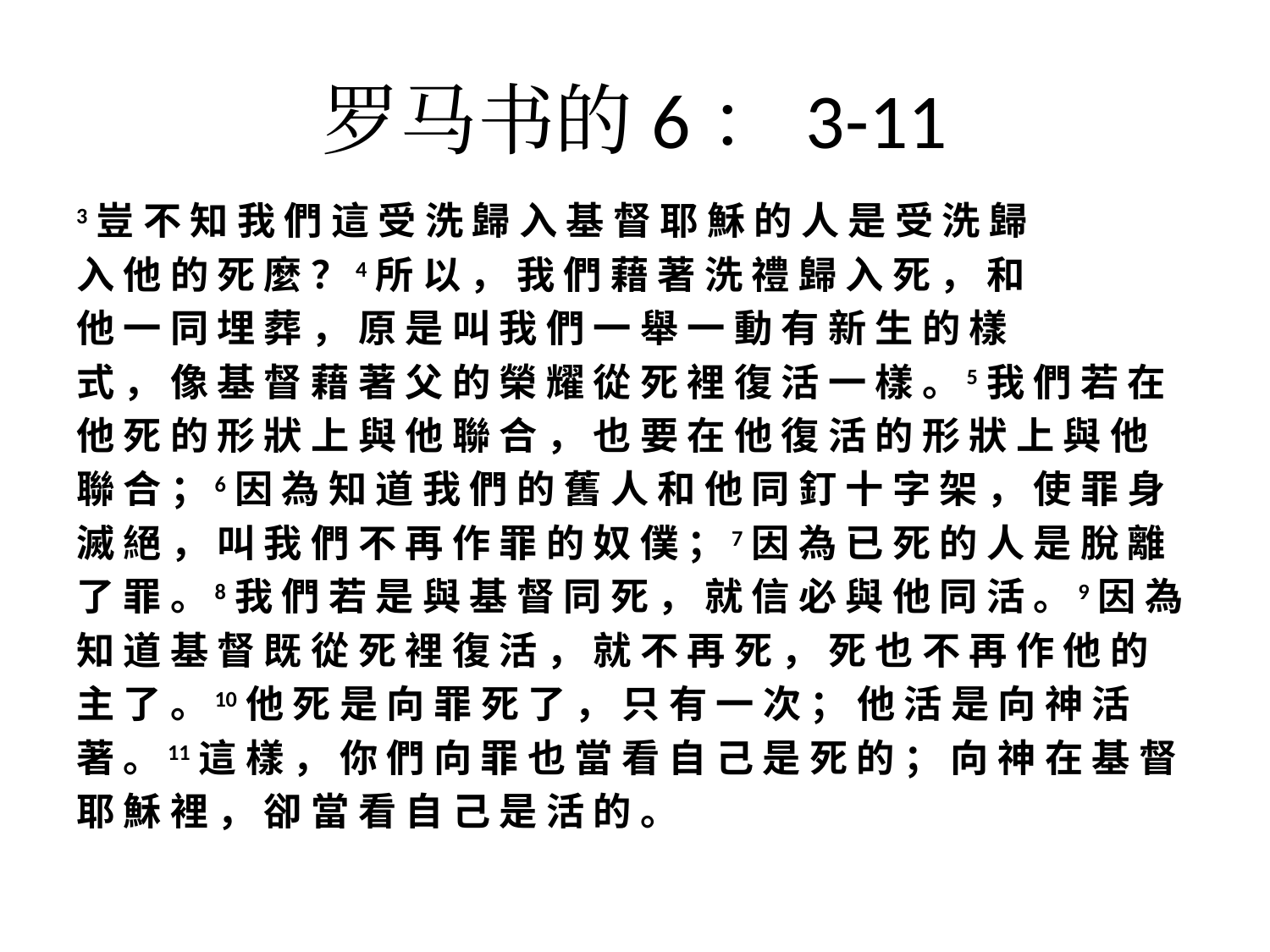

# 罗马书的6：3-11
3 豈 不 知 我 們 這 受 洗 歸 入 基 督 耶 穌 的 人 是 受 洗 歸
入 他 的 死 麼 ？4 所 以 ， 我 們 藉 著 洗 禮 歸 入 死 ， 和
他 一 同 埋 葬 ， 原 是 叫 我 們 一 舉 一 動 有 新 生 的 樣
式 ， 像 基 督 藉 著 父 的 榮 耀 從 死 裡 復 活 一 樣 。5 我 們 若 在
他 死 的 形 狀 上 與 他 聯 合 ， 也 要 在 他 復 活 的 形 狀 上 與 他
聯 合 ；6 因 為 知 道 我 們 的 舊 人 和 他 同 釘 十 字 架 ， 使 罪 身
滅 絕 ， 叫 我 們 不 再 作 罪 的 奴 僕 ；7 因 為 已 死 的 人 是 脫 離
了 罪 。8 我 們 若 是 與 基 督 同 死 ， 就 信 必 與 他 同 活 。9 因 為
知 道 基 督 既 從 死 裡 復 活 ， 就 不 再 死 ， 死 也 不 再 作 他 的
主 了 。10 他 死 是 向 罪 死 了 ， 只 有 一 次 ； 他 活 是 向 神 活
著 。11 這 樣 ， 你 們 向 罪 也 當 看 自 己 是 死 的 ； 向 神 在 基 督
耶 穌 裡 ， 卻 當 看 自 己 是 活 的 。